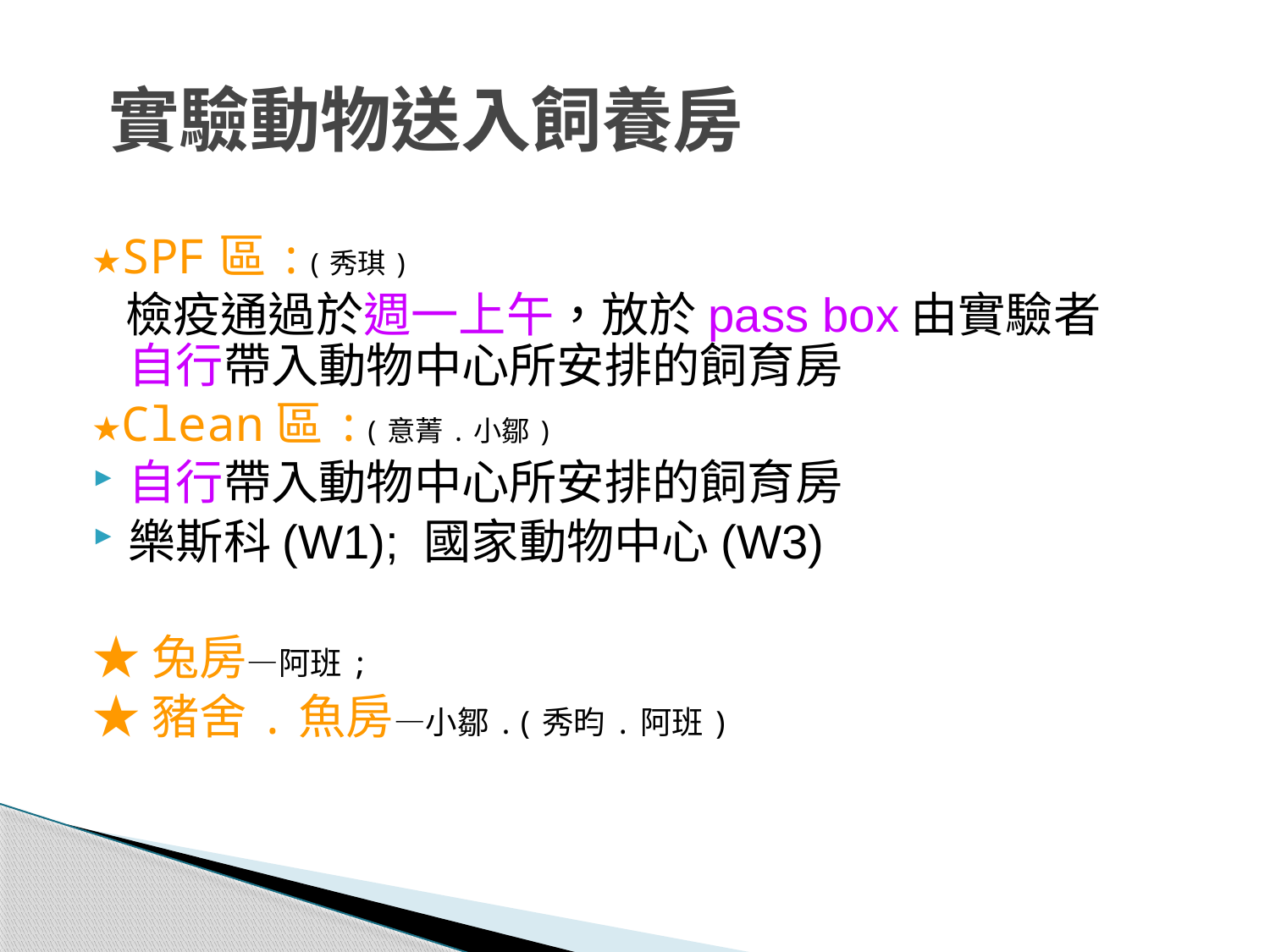

# 實驗動物送入飼養房
★SPF區:(秀琪)
  檢疫通過於週一上午，放於pass box由實驗者自行帶入動物中心所安排的飼育房
★Clean區:(意菁.小鄒)
自行帶入動物中心所安排的飼育房
樂斯科(W1); 國家動物中心(W3)

★兔房—阿班;
★豬舍.魚房—小鄒.(秀昀.阿班)